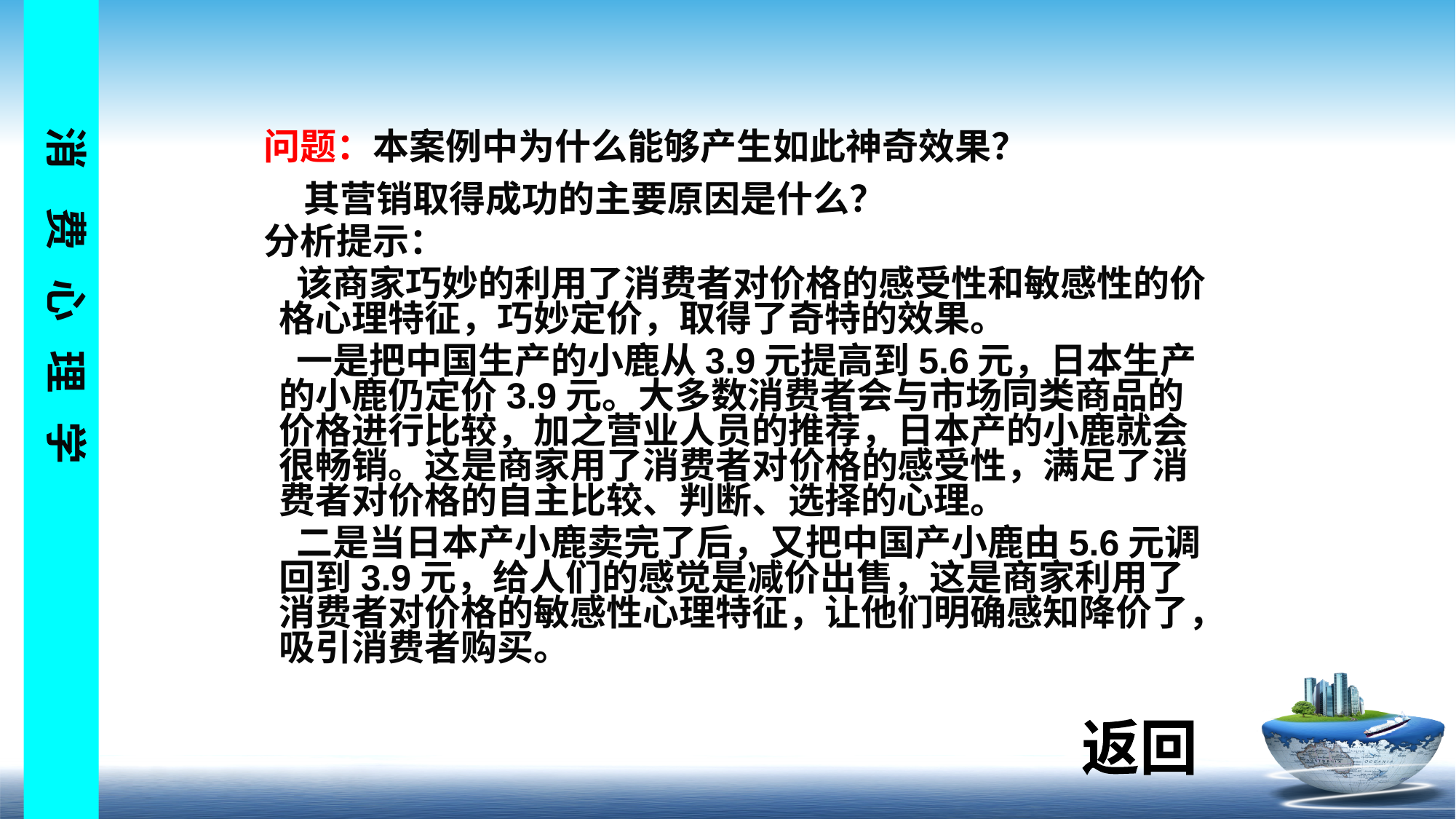

问题：本案例中为什么能够产生如此神奇效果？                           其营销取得成功的主要原因是什么？
  分析提示：
      该商家巧妙的利用了消费者对价格的感受性和敏感性的价格心理特征，巧妙定价，取得了奇特的效果。
      一是把中国生产的小鹿从3.9元提高到5.6元，日本生产的小鹿仍定价3.9元。大多数消费者会与市场同类商品的价格进行比较，加之营业人员的推荐，日本产的小鹿就会很畅销。这是商家用了消费者对价格的感受性，满足了消费者对价格的自主比较、判断、选择的心理。
      二是当日本产小鹿卖完了后，又把中国产小鹿由5.6元调回到3.9元，给人们的感觉是减价出售，这是商家利用了消费者对价格的敏感性心理特征，让他们明确感知降价了，吸引消费者购买。
返回